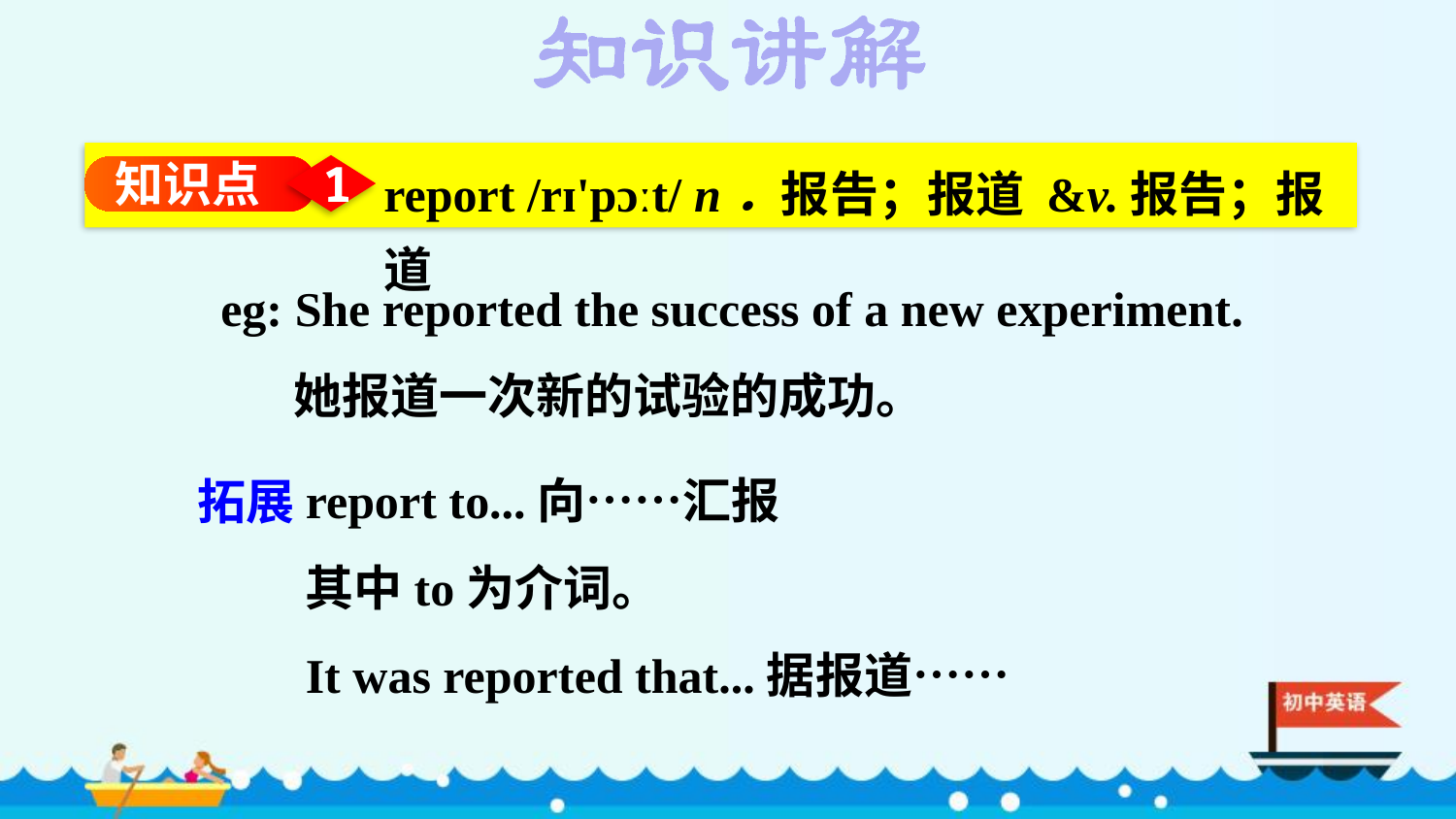

report /rɪ'pɔːt/ n．报告；报道 &v.报告；报道

知识点
1

 eg: She reported the success of a new experiment.
她报道一次新的试验的成功。
report to...向……汇报
其中to为介词。
It was reported that...据报道……
拓展